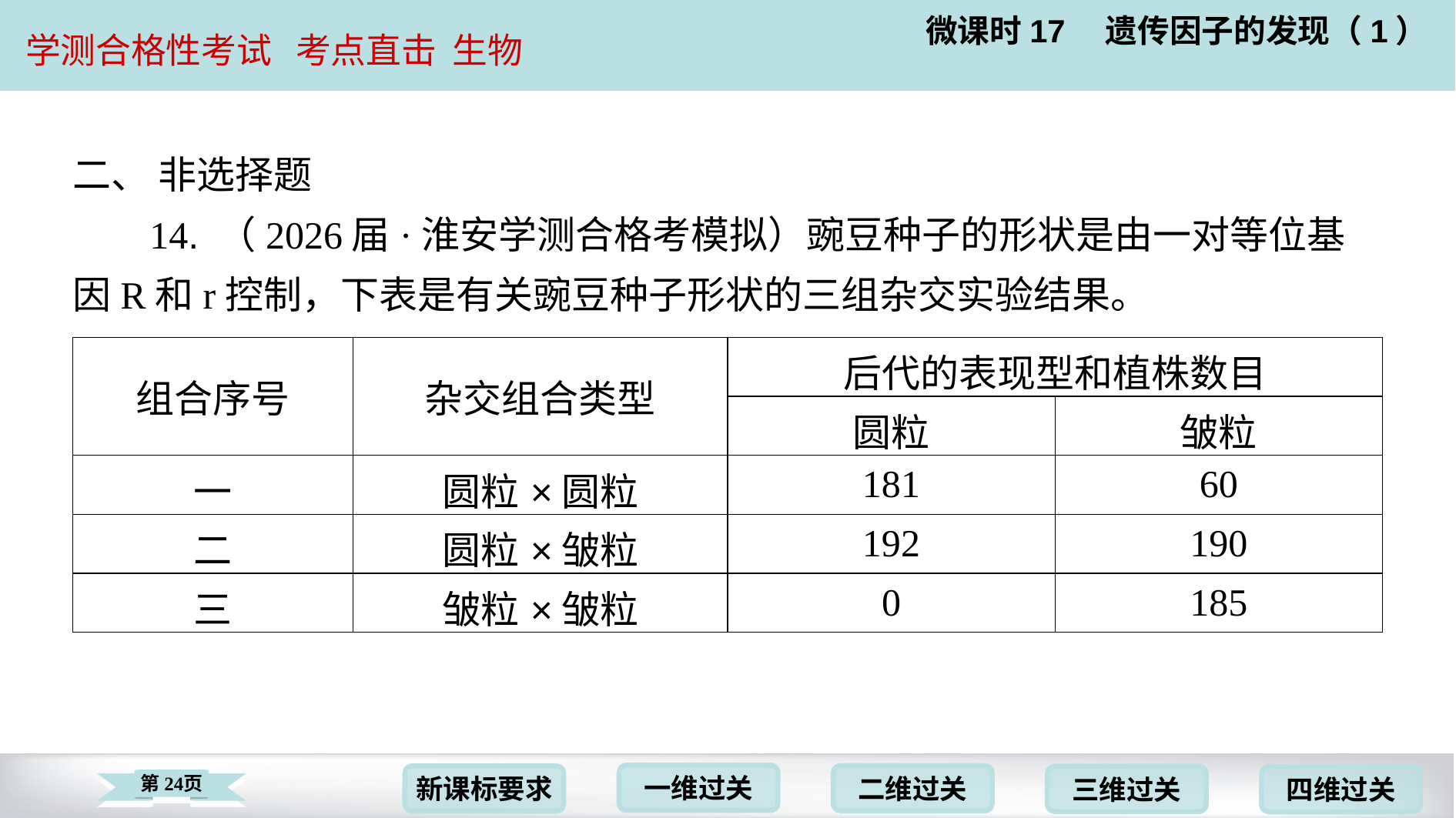

二、 非选择题
14. （2026届·淮安学测合格考模拟）豌豆种子的形状是由一对等位基因R和r控制，下表是有关豌豆种子形状的三组杂交实验结果。
| 组合序号 | 杂交组合类型 | 后代的表现型和植株数目 |  |
| --- | --- | --- | --- |
|  |  | 圆粒 | 皱粒 |
| 一 | 圆粒×圆粒 | 181 | 60 |
| 二 | 圆粒×皱粒 | 192 | 190 |
| 三 | 皱粒×皱粒 | 0 | 185 |
|  |  |  |  |